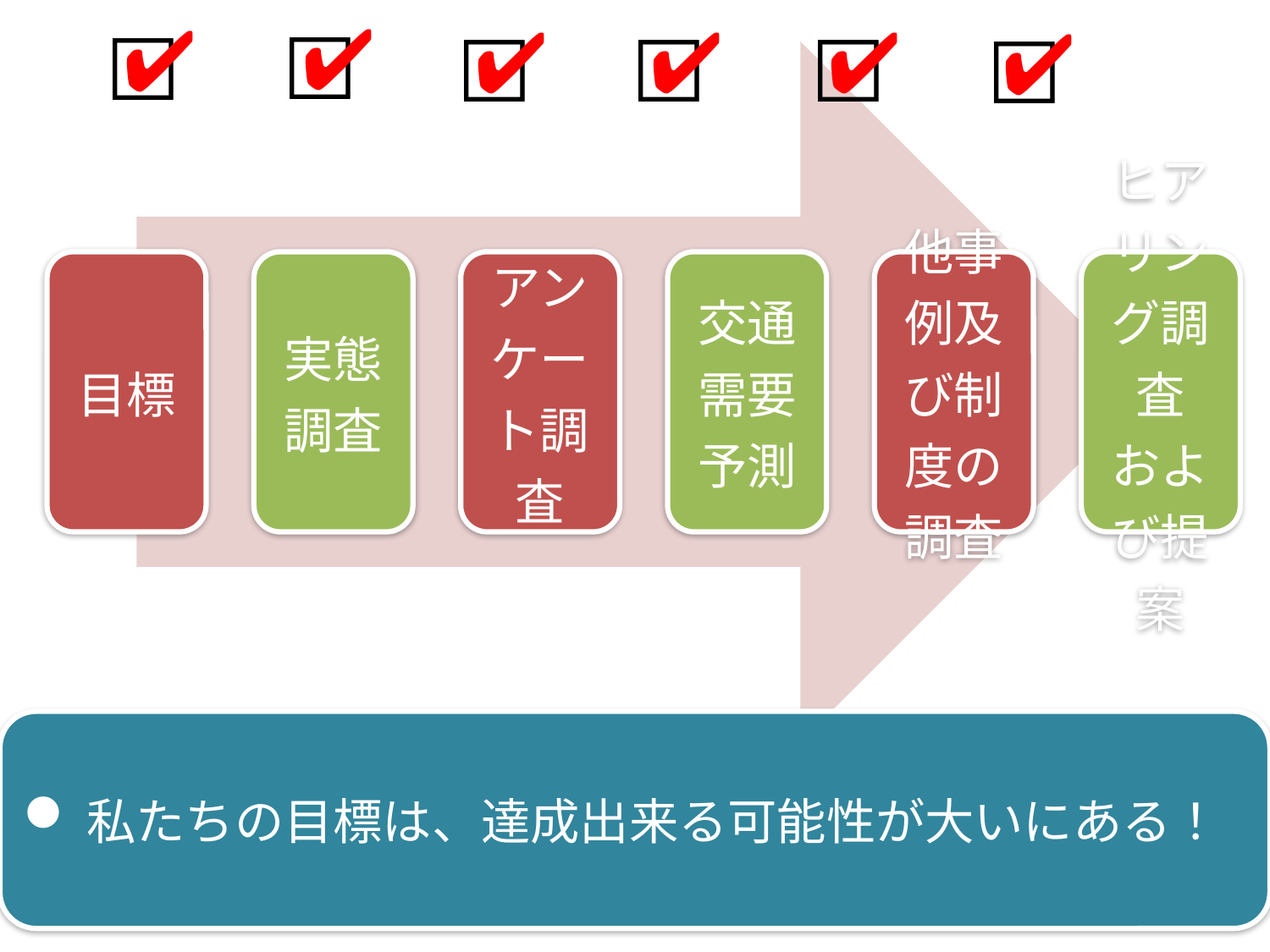

✔
✔
✔
✔
✔
✔
☐
☐
☐
☐
☐
☐
目標
アンケート調査
実態調査
ヒアリング調査
および提案
交通需要予測
他事例及び制度の調査
私たちの目標は、達成出来る可能性が大いにある！